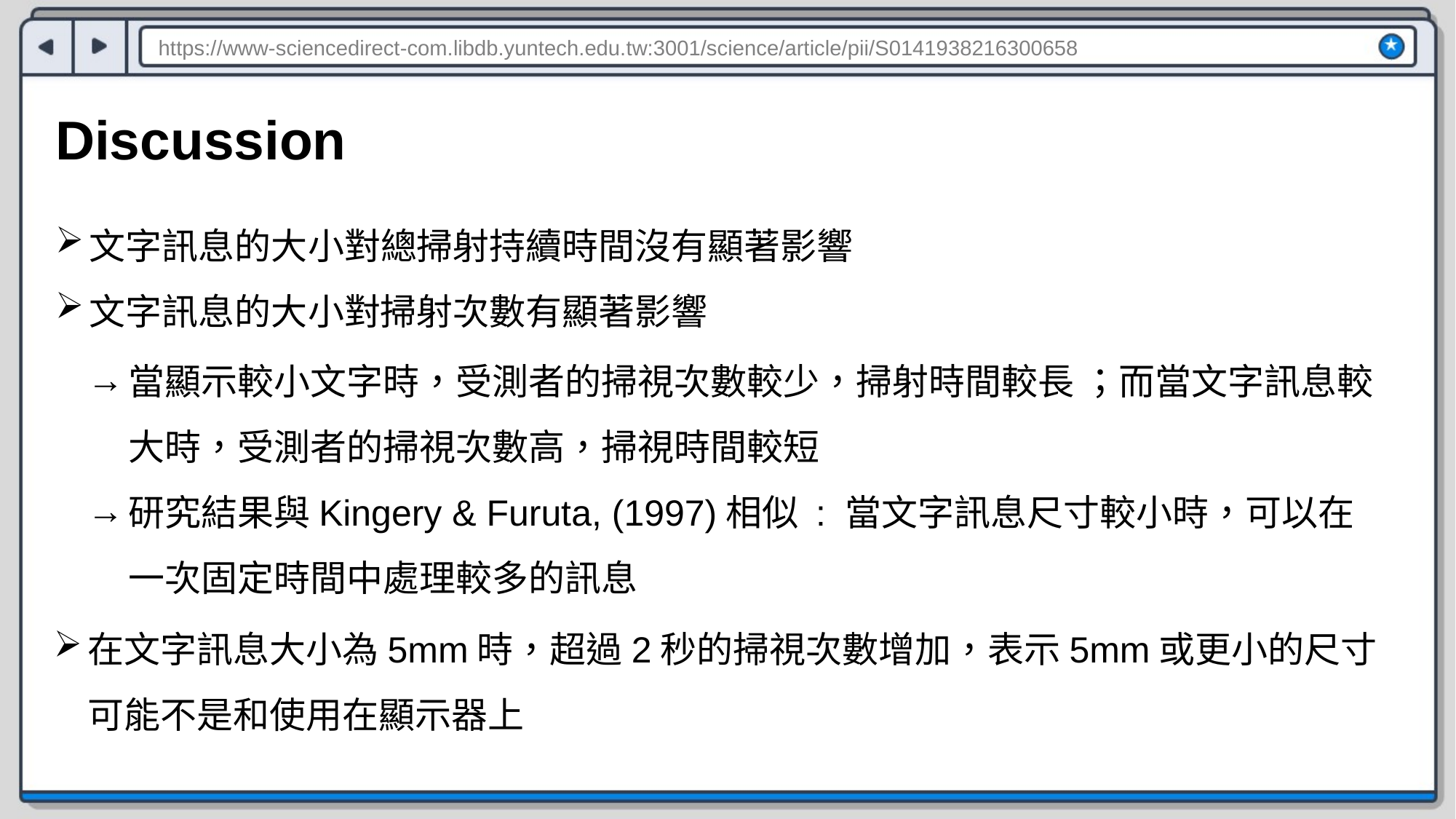

https://www-sciencedirect-com.libdb.yuntech.edu.tw:3001/science/article/pii/S0141938216300658
Discussion
文字訊息的大小對總掃射持續時間沒有顯著影響
文字訊息的大小對掃射次數有顯著影響
當顯示較小文字時，受測者的掃視次數較少，掃射時間較長 ；而當文字訊息較大時，受測者的掃視次數高，掃視時間較短
研究結果與Kingery & Furuta, (1997)相似 : 當文字訊息尺寸較小時，可以在一次固定時間中處理較多的訊息
在文字訊息大小為5mm時，超過2秒的掃視次數增加，表示5mm或更小的尺寸可能不是和使用在顯示器上